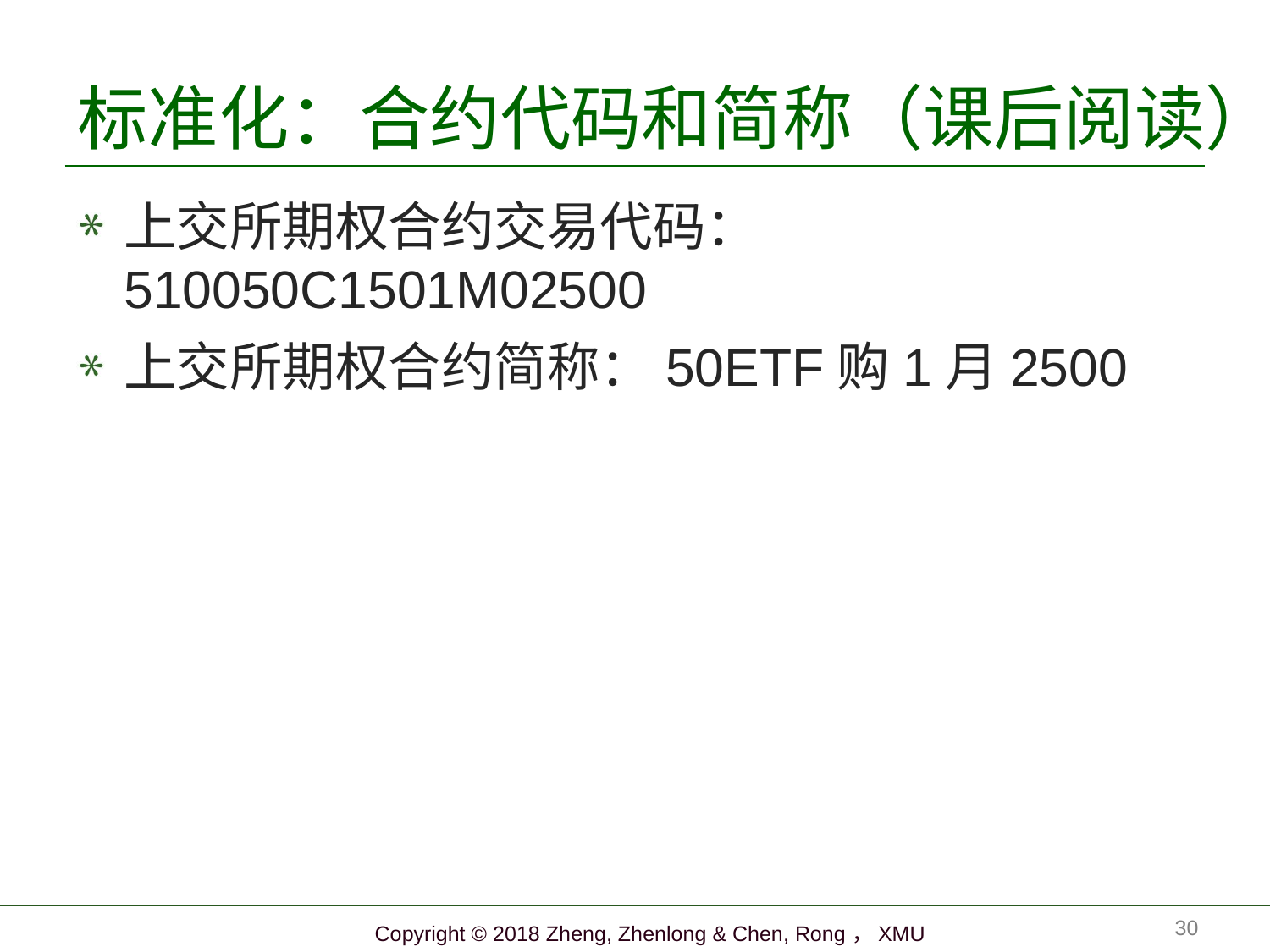

# 标准化：合约代码和简称（课后阅读）
上交所期权合约交易代码：510050C1501M02500
上交所期权合约简称：50ETF购1月2500
30